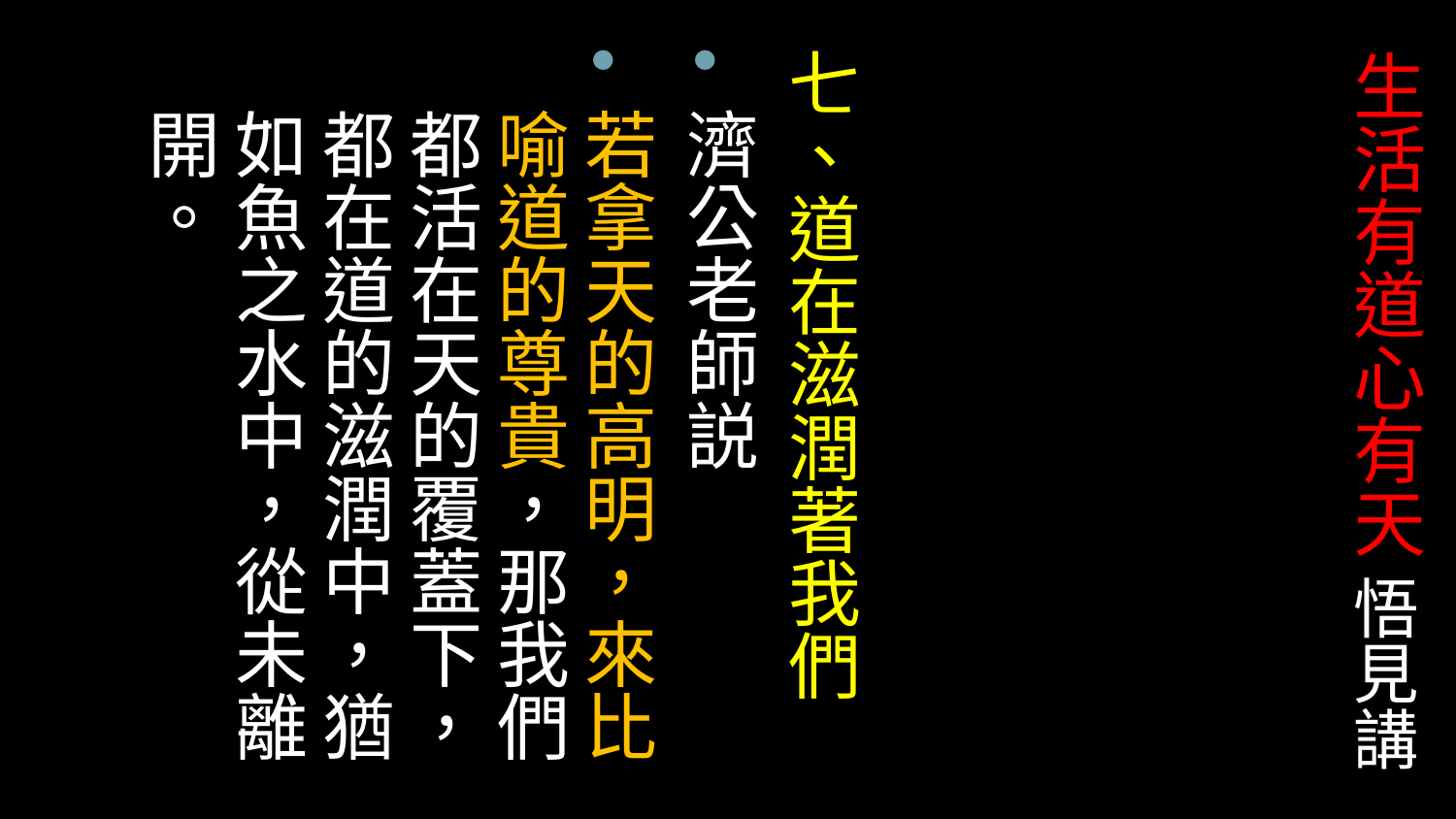

七、道在滋潤著我們
濟公老師説
若拿天的高明，來比喻道的尊貴，那我們都活在天的覆蓋下，都在道的滋潤中，猶如魚之水中，從未離開。

# 生活有道心有天 悟見講